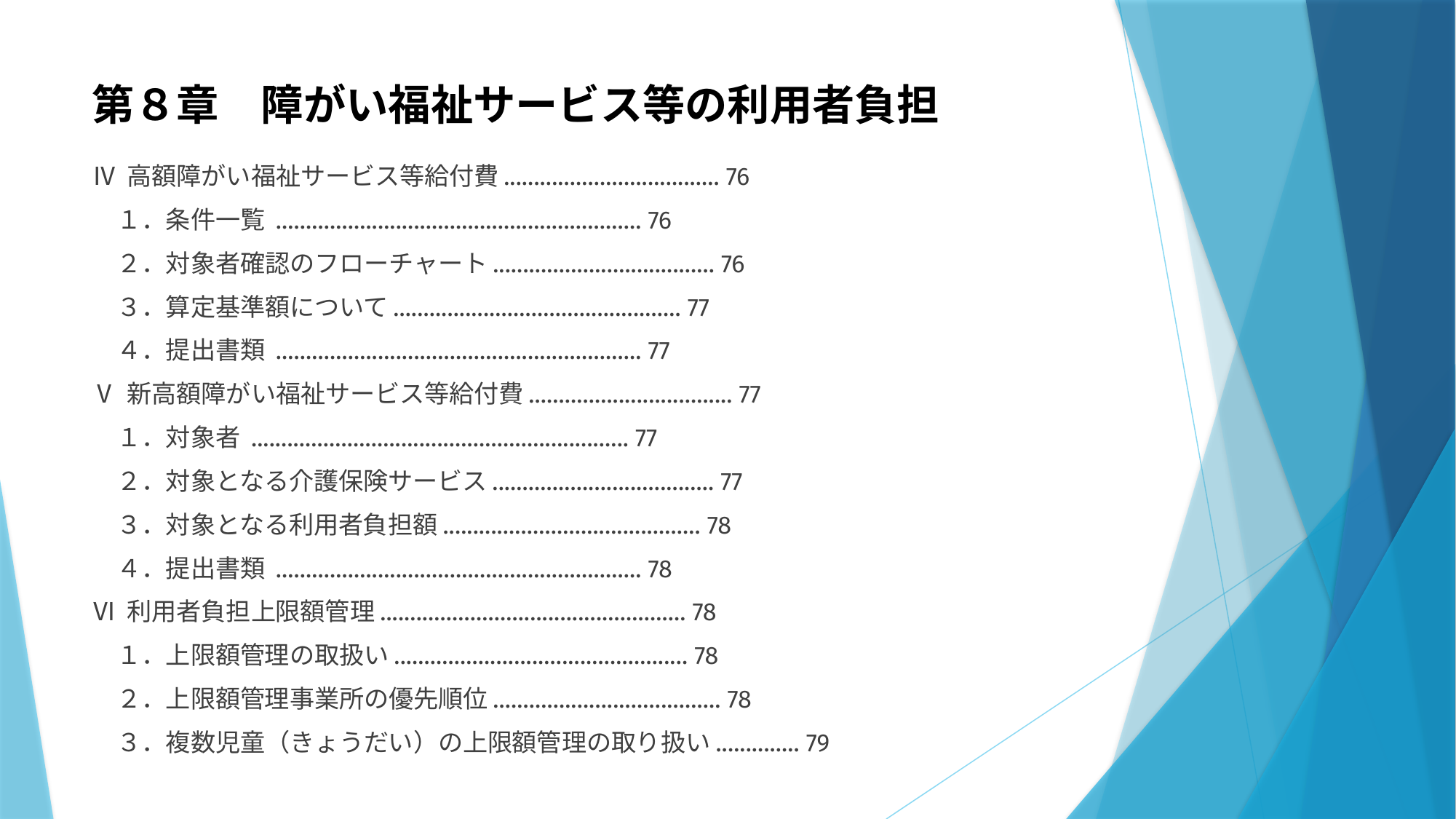

# 第８章　障がい福祉サービス等の利用者負担
Ⅳ 高額障がい福祉サービス等給付費.................................... 76
　１．条件一覧 ............................................................. 76
　２．対象者確認のフローチャート..................................... 76
　３．算定基準額について................................................ 77
　４．提出書類 ............................................................. 77
Ⅴ 新高額障がい福祉サービス等給付費.................................. 77
　１．対象者 ............................................................... 77
　２．対象となる介護保険サービス..................................... 77
　３．対象となる利用者負担額........................................... 78
　４．提出書類 ............................................................. 78
Ⅵ 利用者負担上限額管理................................................... 78
　１．上限額管理の取扱い................................................. 78
　２．上限額管理事業所の優先順位...................................... 78
　３．複数児童（きょうだい）の上限額管理の取り扱い.............. 79